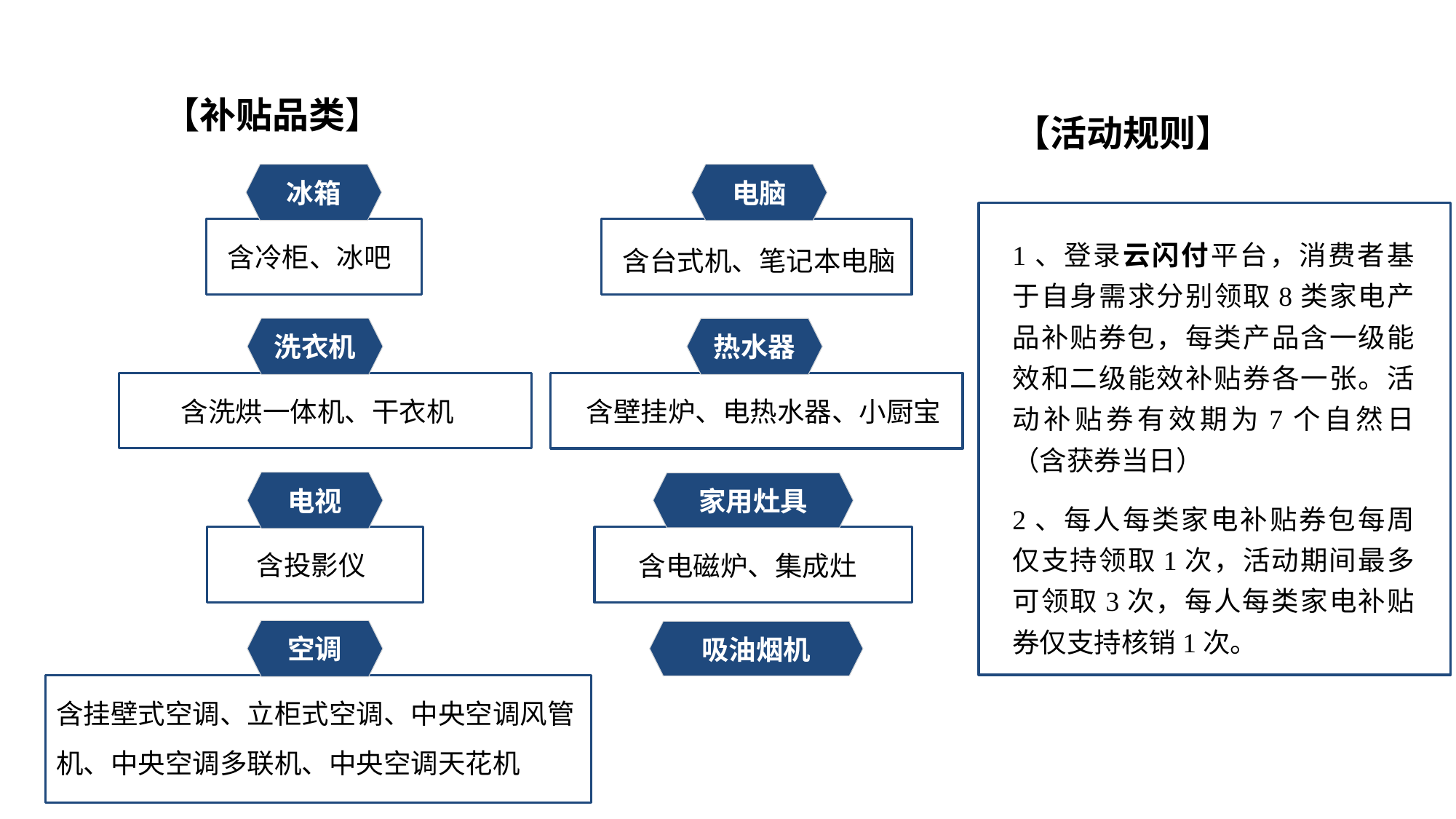

17
   【补贴品类】
【活动规则】
冰箱
电脑

含冷柜、冰吧

含台式机、笔记本电脑
1、登录云闪付平台，消费者基于自身需求分别领取8类家电产品补贴券包，每类产品含一级能效和二级能效补贴券各一张。活动补贴券有效期为7个自然日（含获券当日）
2、每人每类家电补贴券包每周仅支持领取1次，活动期间最多可领取3次，每人每类家电补贴券仅支持核销1次。

洗衣机
热水器

含洗烘一体机、干衣机

含壁挂炉、电热水器、小厨宝
电视
家用灶具

含投影仪

含电磁炉、集成灶
空调
吸油烟机

含挂壁式空调、立柜式空调、中央空调风管机、中央空调多联机、中央空调天花机